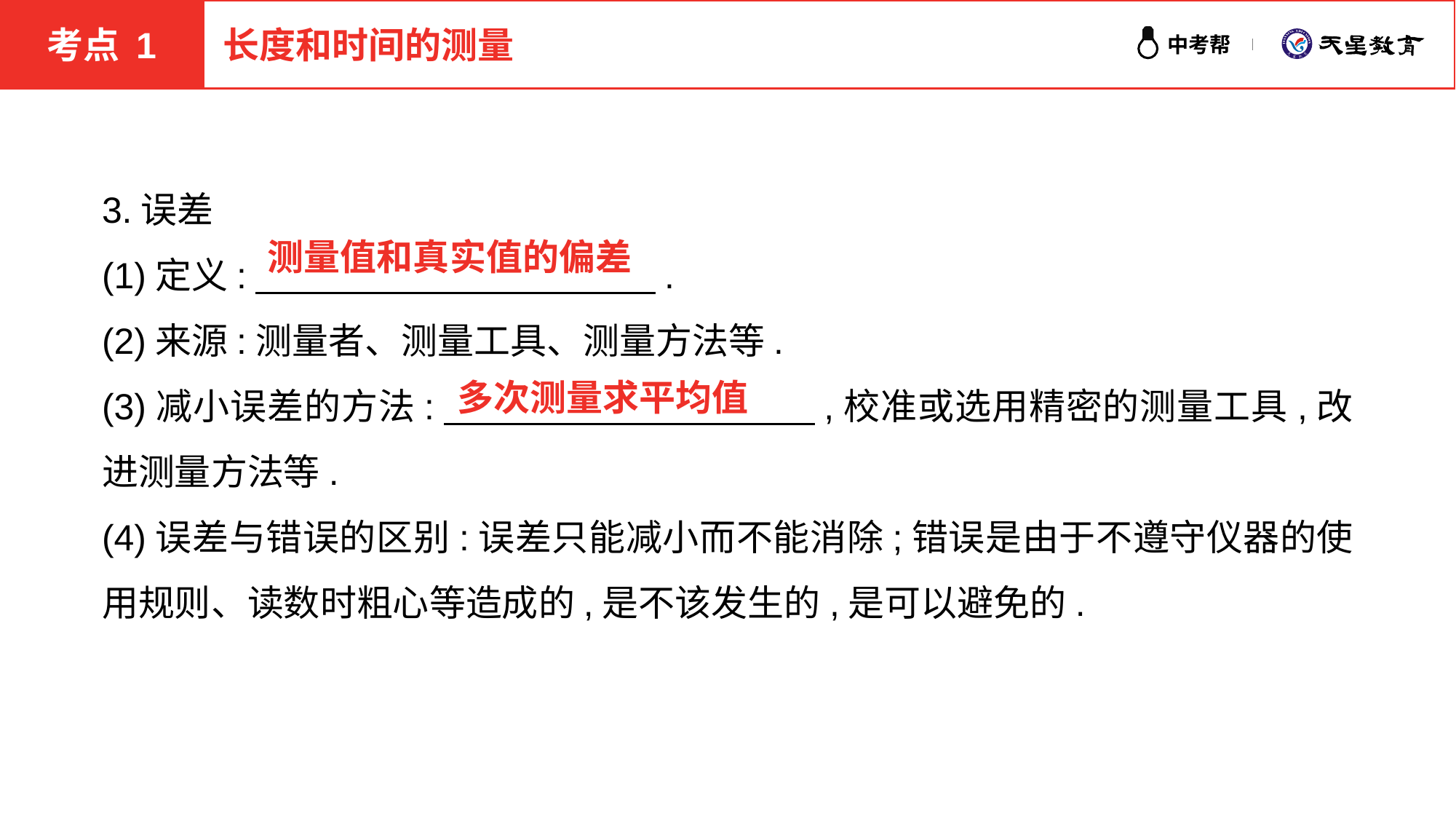

考点 1
长度和时间的测量
3.误差
(1)定义:　　　　　　　　　　　.
(2)来源:测量者、测量工具、测量方法等.
(3)减小误差的方法:　　　　　　　　　　,校准或选用精密的测量工具,改进测量方法等.
(4)误差与错误的区别:误差只能减小而不能消除;错误是由于不遵守仪器的使用规则、读数时粗心等造成的,是不该发生的,是可以避免的.
测量值和真实值的偏差
多次测量求平均值